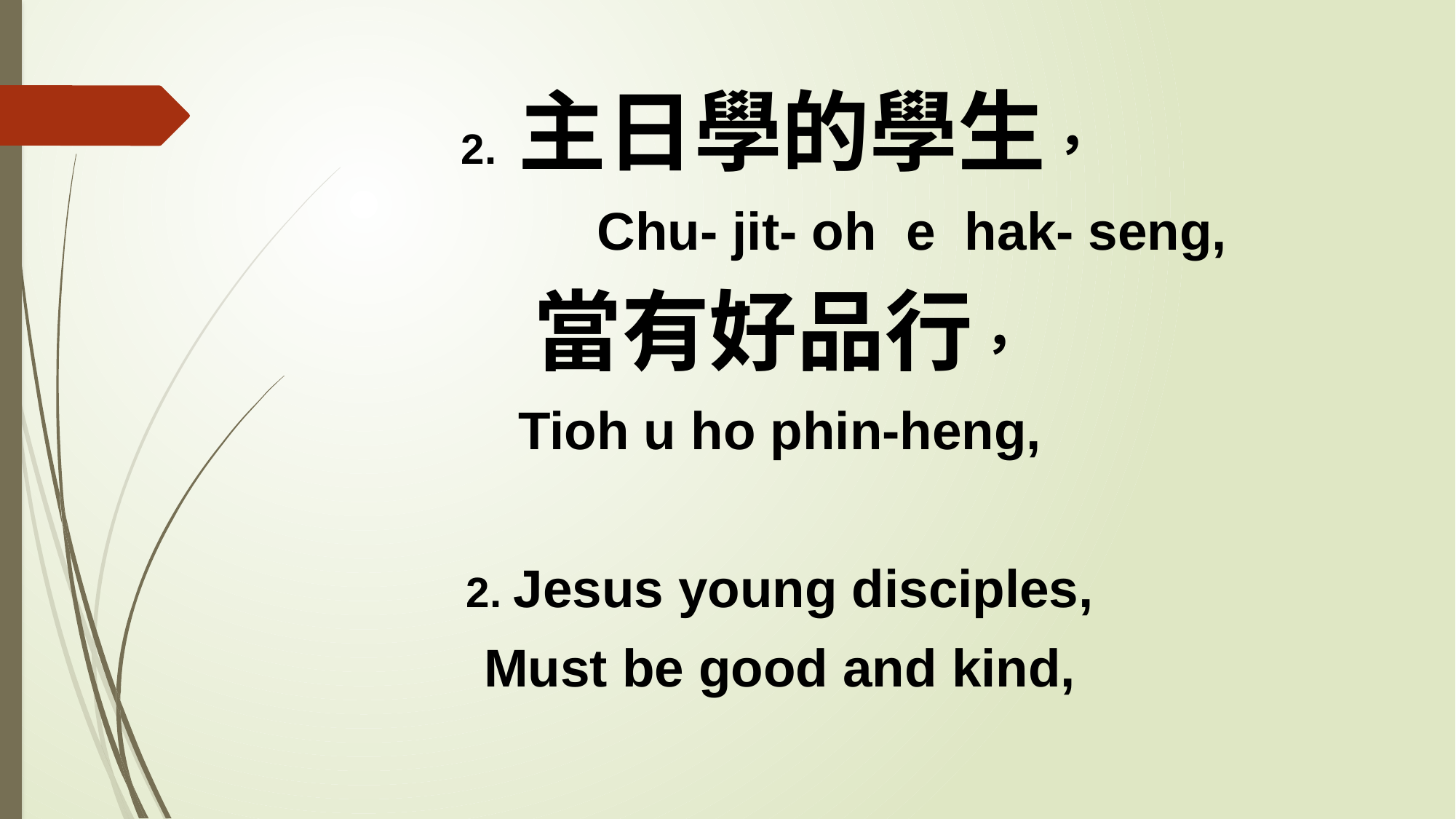

2. 主日學的學生，
                         Chu- jit- oh  e  hak- seng,
當有好品行，
Tioh u ho phin-heng,

2. Jesus young disciples,
Must be good and kind,